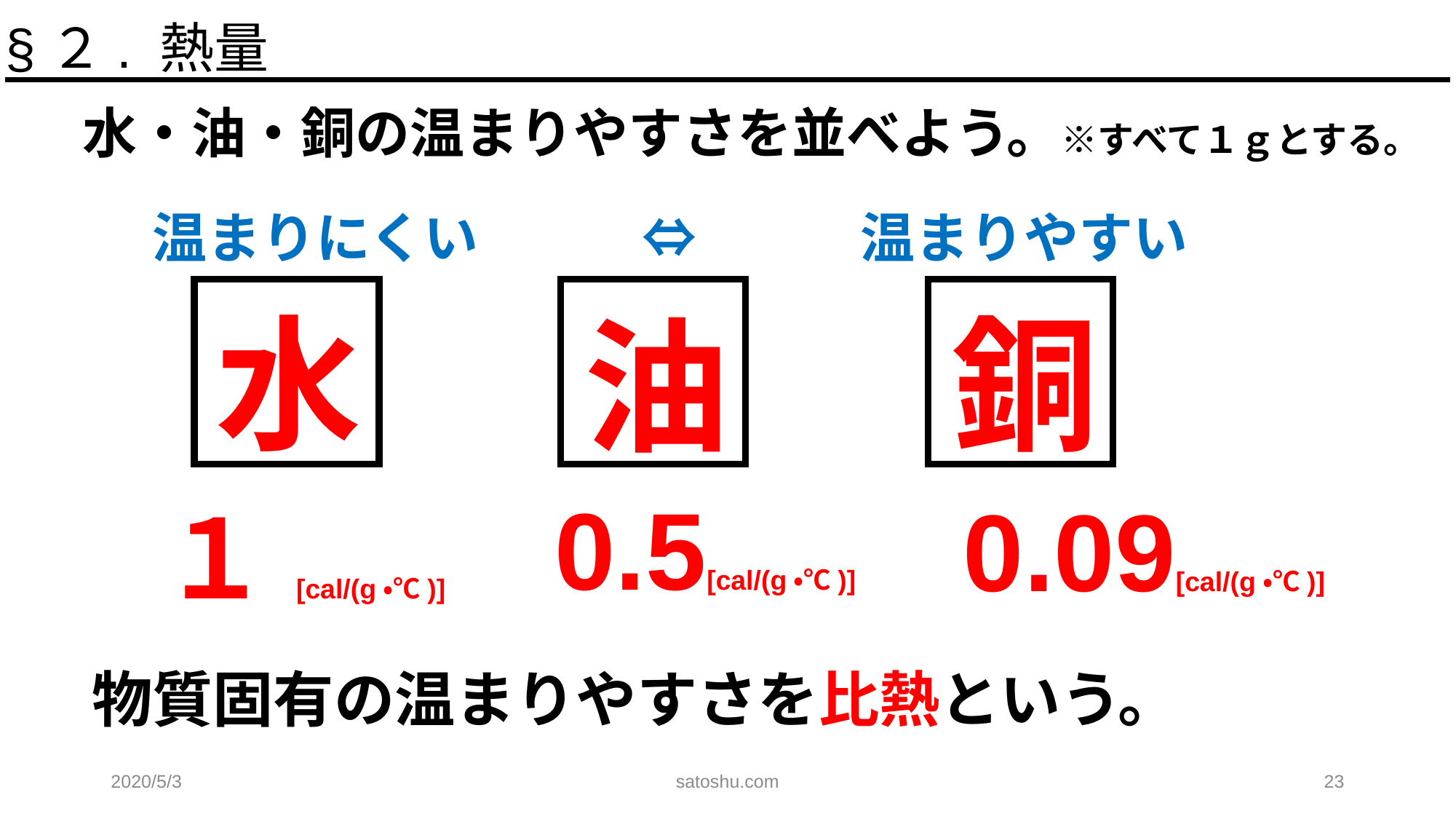

§２. 熱量
水・油・銅の温まりやすさを並べよう。※すべて１ｇとする。
温まりにくい　　　⇔　　　温まりやすい

水
銅
油
0.5[cal/(g・℃)]
0.09[cal/(g・℃)]
１[cal/(g・℃)]
物質固有の温まりやすさを比熱という。
2020/5/3
satoshu.com
23